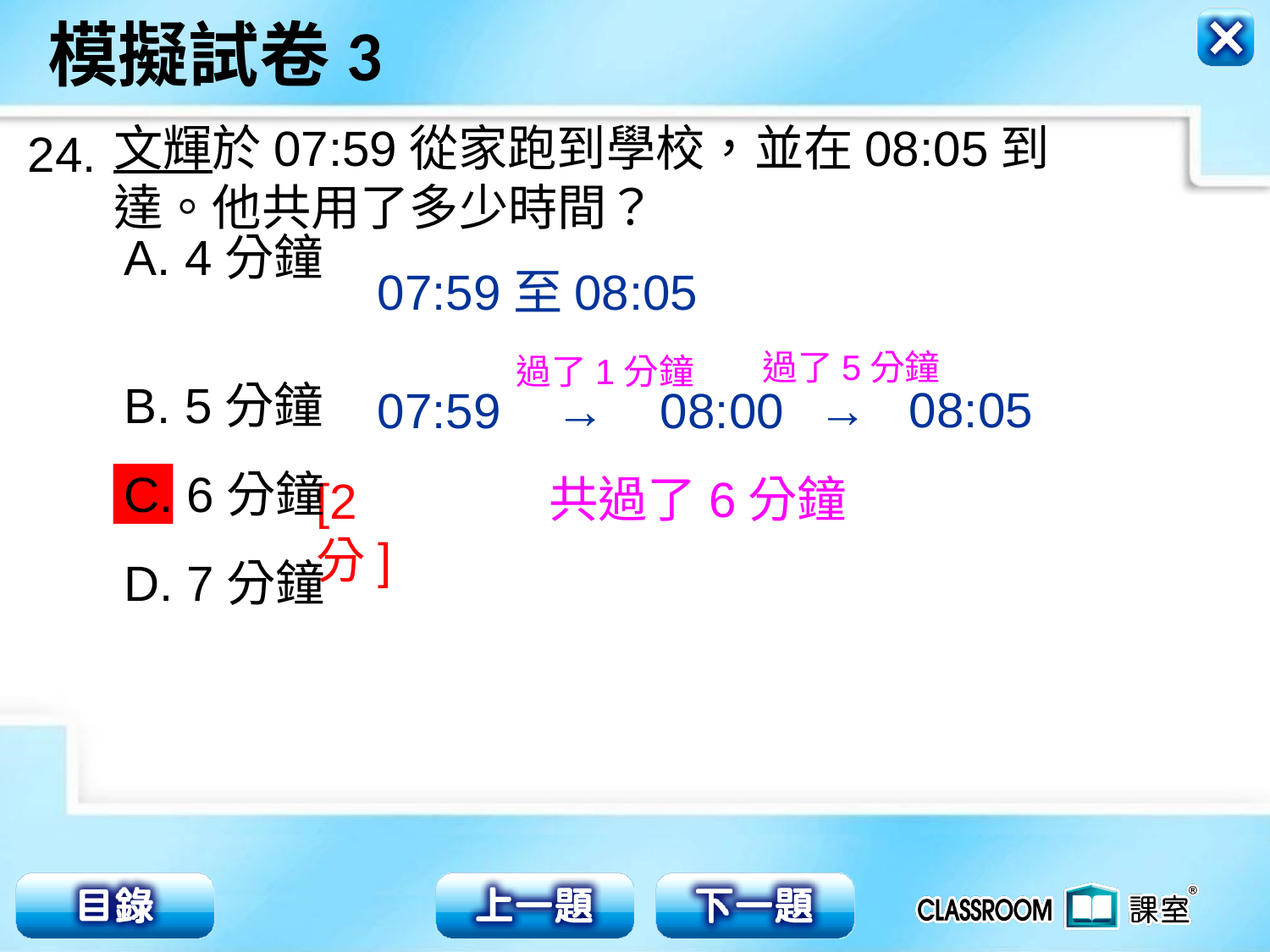

文輝於07:59從家跑到學校，並在08:05到達。他共用了多少時間？
24.
07:59至08:05
 4分鐘
 5分鐘
 6分鐘
 7分鐘
過了5分鐘
過了1分鐘
→   08:05
07:59    →    08:00
共過了6分鐘

[2分]